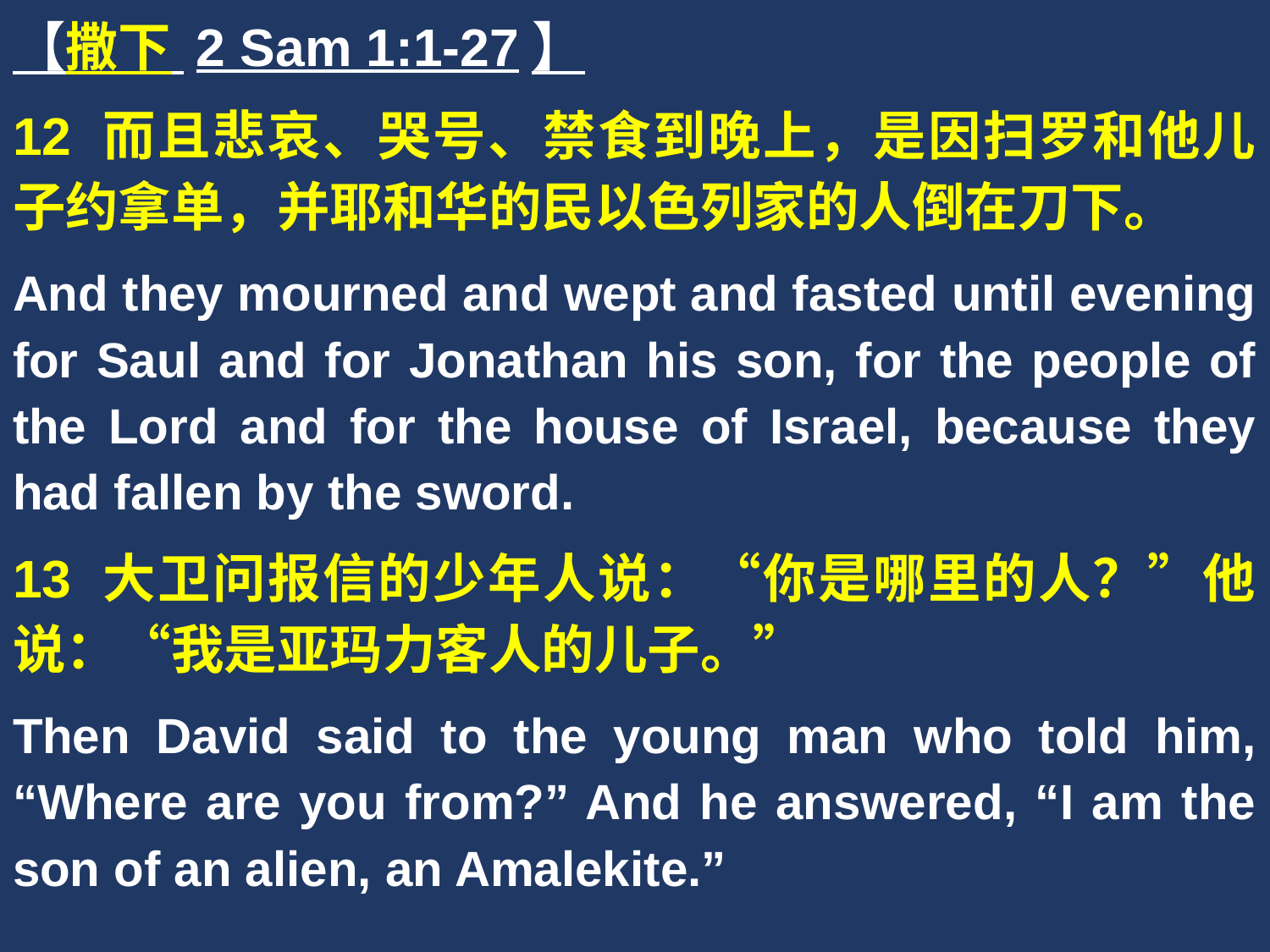

【撒下 2 Sam 1:1-27】
12 而且悲哀、哭号、禁食到晚上，是因扫罗和他儿子约拿单，并耶和华的民以色列家的人倒在刀下。
And they mourned and wept and fasted until evening for Saul and for Jonathan his son, for the people of the Lord and for the house of Israel, because they had fallen by the sword.
13 大卫问报信的少年人说：“你是哪里的人？”他说：“我是亚玛力客人的儿子。”
Then David said to the young man who told him, “Where are you from?” And he answered, “I am the son of an alien, an Amalekite.”